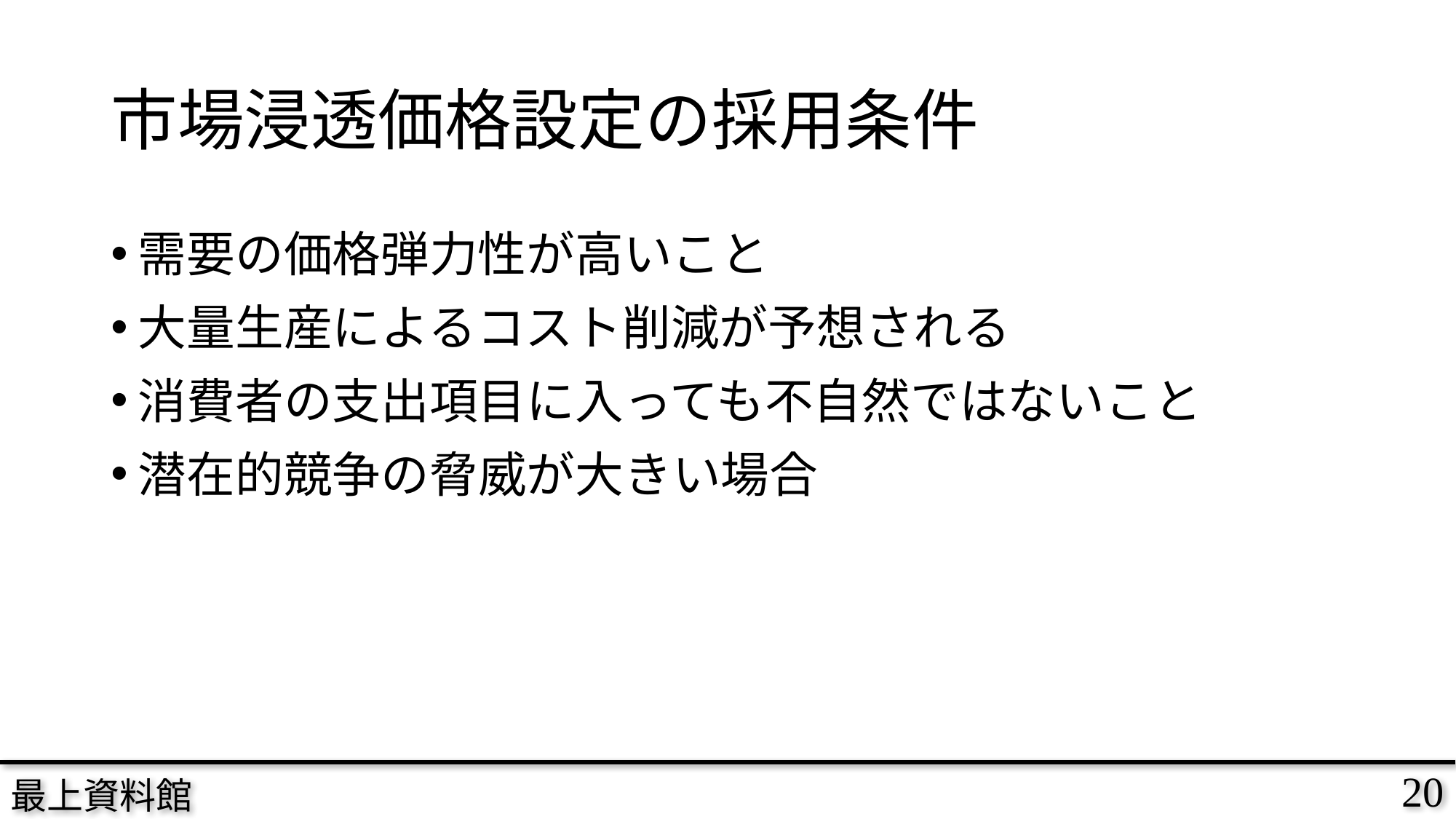

# 市場浸透価格設定の採用条件
需要の価格弾力性が高いこと
大量生産によるコスト削減が予想される
消費者の支出項目に入っても不自然ではないこと
潜在的競争の脅威が大きい場合